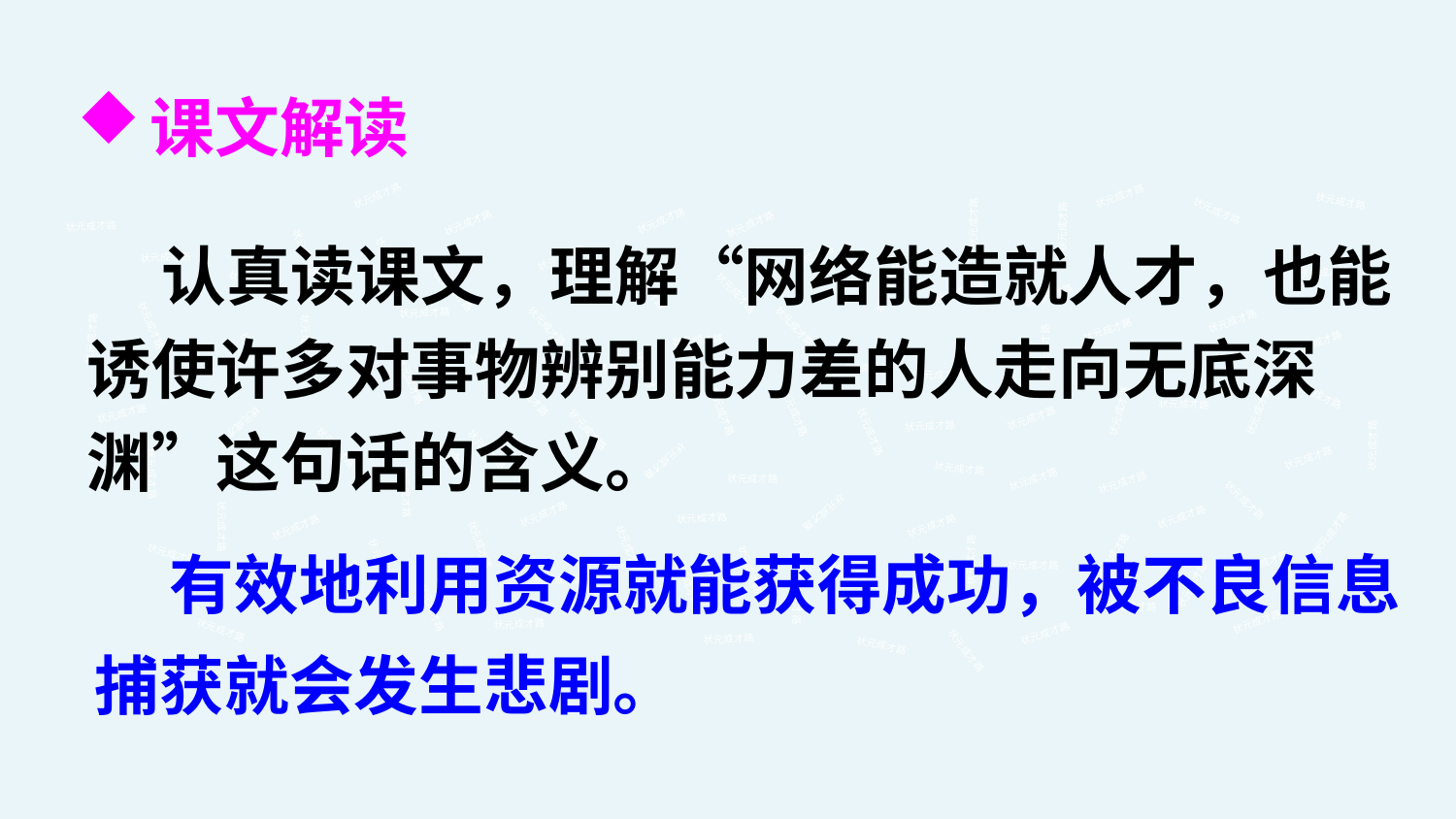

课文解读
状元成才路
状元成才路
状元成才路
状元成才路
状元成才路
状元成才路
状元成才路
状元成才路
状元成才路
状元成才路
    认真读课文，理解“网络能造就人才，也能诱使许多对事物辨别能力差的人走向无底深渊”这句话的含义。
状元成才路
状元成才路
状元成才路
状元成才路
状元成才路
状元成才路
状元成才路
状元成才路
状元成才路
状元成才路
状元成才路
状元成才路
状元成才路
状元成才路
状元成才路
状元成才路
状元成才路
状元成才路
状元成才路
状元成才路
状元成才路
状元成才路
状元成才路
状元成才路
状元成才路
状元成才路
状元成才路
状元成才路
状元成才路
状元成才路
状元成才路
状元成才路
状元成才路
状元成才路
状元成才路
状元成才路
状元成才路
状元成才路
状元成才路
状元成才路
状元成才路
状元成才路
状元成才路
状元成才路
状元成才路
状元成才路
状元成才路
状元成才路
状元成才路
状元成才路
状元成才路
状元成才路
状元成才路
状元成才路
状元成才路
状元成才路
状元成才路
状元成才路
状元成才路
状元成才路
状元成才路
状元成才路
状元成才路
    有效地利用资源就能获得成功，被不良信息捕获就会发生悲剧。
状元成才路
状元成才路
状元成才路
状元成才路
状元成才路
状元成才路
状元成才路
状元成才路
状元成才路
状元成才路
状元成才路
状元成才路
状元成才路
状元成才路
状元成才路
状元成才路
状元成才路
状元成才路
状元成才路
状元成才路
状元成才路
状元成才路
状元成才路
状元成才路
状元成才路
状元成才路
状元成才路